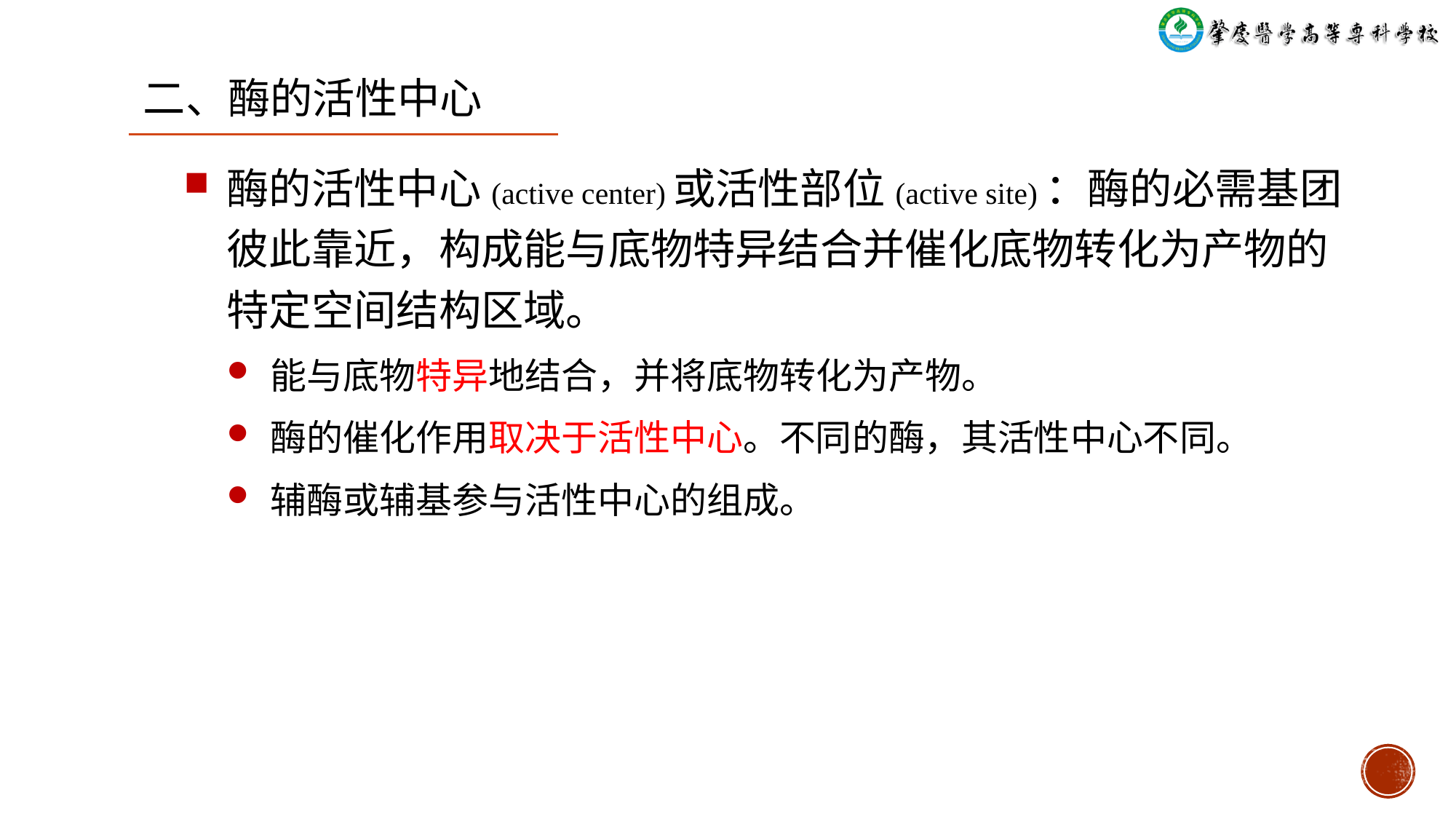

二、酶的活性中心
酶的活性中心(active center)或活性部位(active site)：酶的必需基团彼此靠近，构成能与底物特异结合并催化底物转化为产物的特定空间结构区域。
能与底物特异地结合，并将底物转化为产物。
酶的催化作用取决于活性中心。不同的酶，其活性中心不同。
辅酶或辅基参与活性中心的组成。